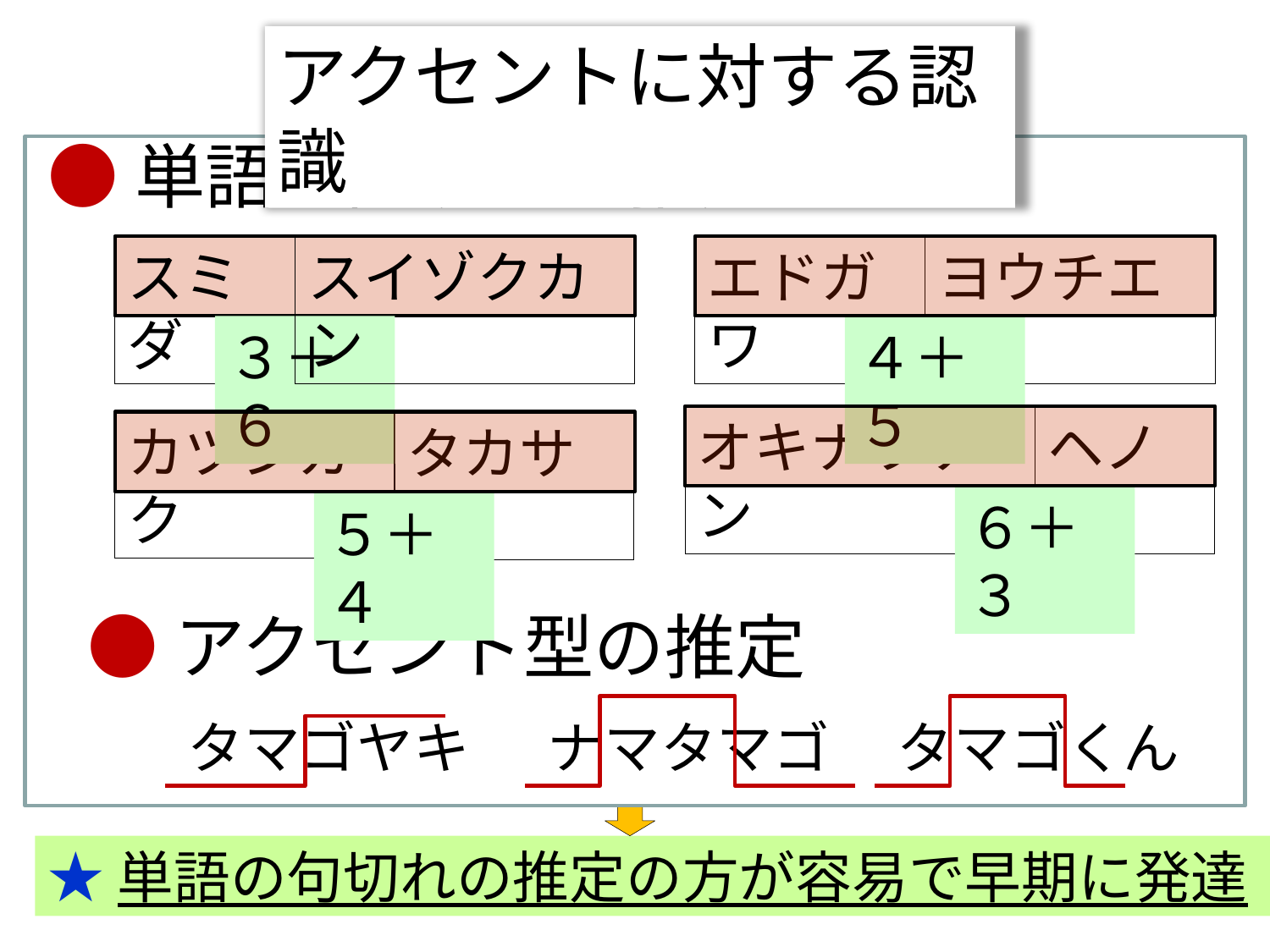

アクセントに対する認識
●単語の区切れの推定

スミダ
スイゾクカン
エドガワ

ヨウチエン
３＋６
４＋５
オキナワケン

ヘノコ
カツシカク
タカサゴ

６＋３
５＋４
●アクセント型の推定
タマゴヤキ
ナマタマゴ
タマゴくん

★単語の句切れの推定の方が容易で早期に発達